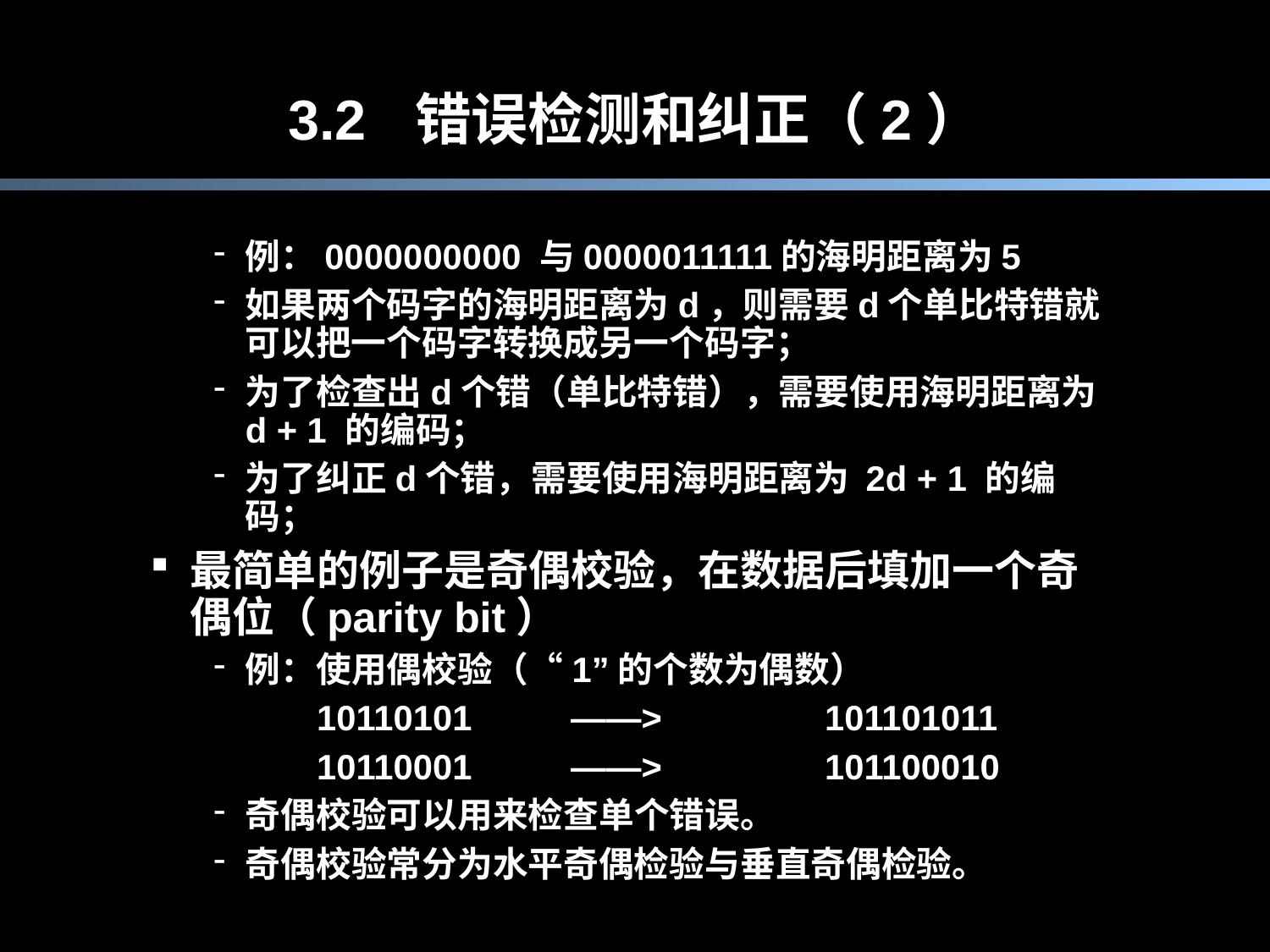

# 3.2	错误检测和纠正（2）
例：0000000000 与0000011111的海明距离为5
如果两个码字的海明距离为d，则需要d个单比特错就可以把一个码字转换成另一个码字；
为了检查出d个错（单比特错），需要使用海明距离为 d + 1 的编码；
为了纠正d个错，需要使用海明距离为 2d + 1 的编码；
最简单的例子是奇偶校验，在数据后填加一个奇偶位（parity bit）
例：使用偶校验（“1”的个数为偶数）
		10110101	——>		101101011
		10110001	——>		101100010
奇偶校验可以用来检查单个错误。
奇偶校验常分为水平奇偶检验与垂直奇偶检验。